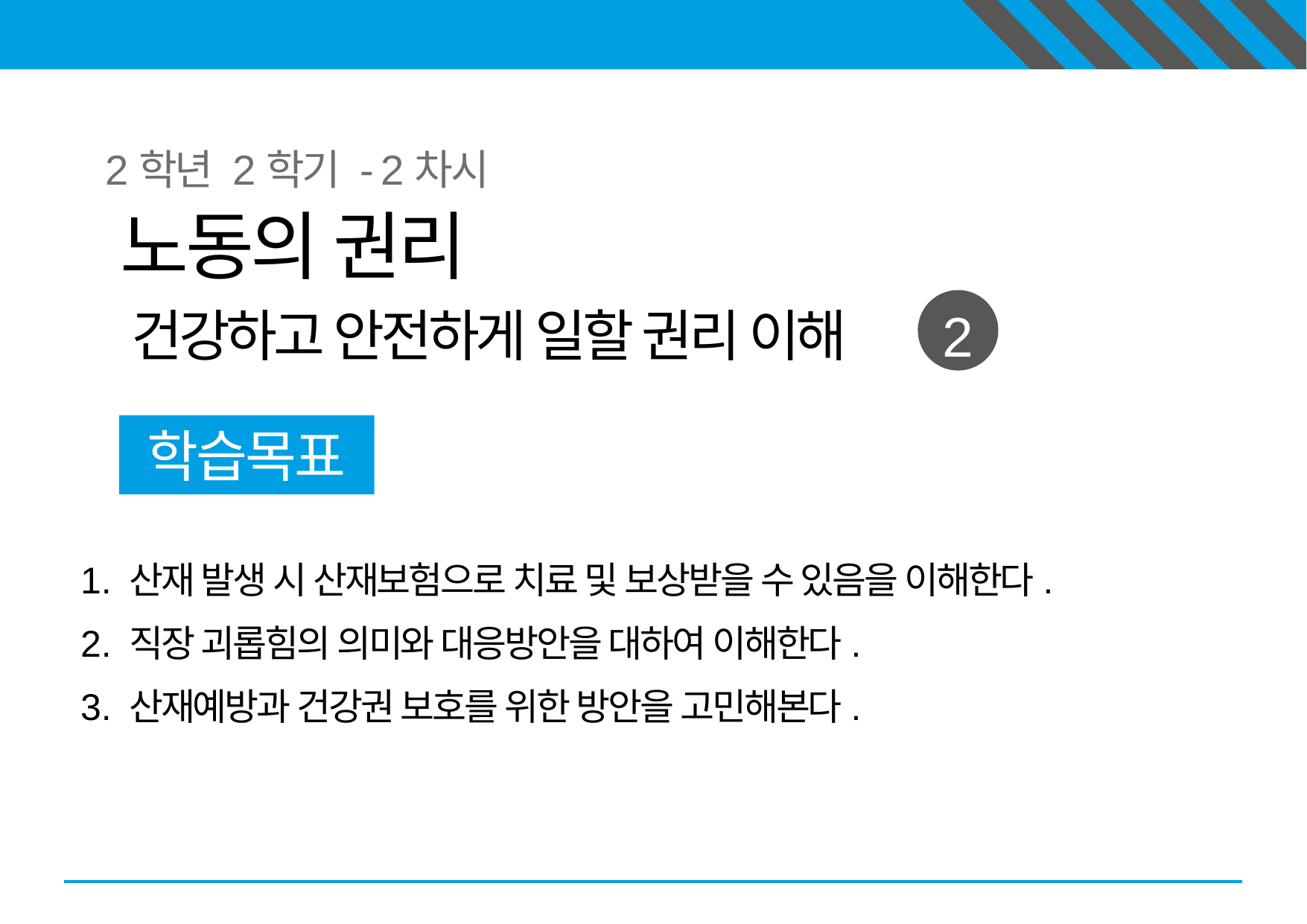

2학년 2학기 - 2차시
노동의 권리
2
건강하고 안전하게 일할 권리 이해
학습목표
산재 발생 시 산재보험으로 치료 및 보상받을 수 있음을 이해한다.
직장 괴롭힘의 의미와 대응방안을 대하여 이해한다.
산재예방과 건강권 보호를 위한 방안을 고민해본다.